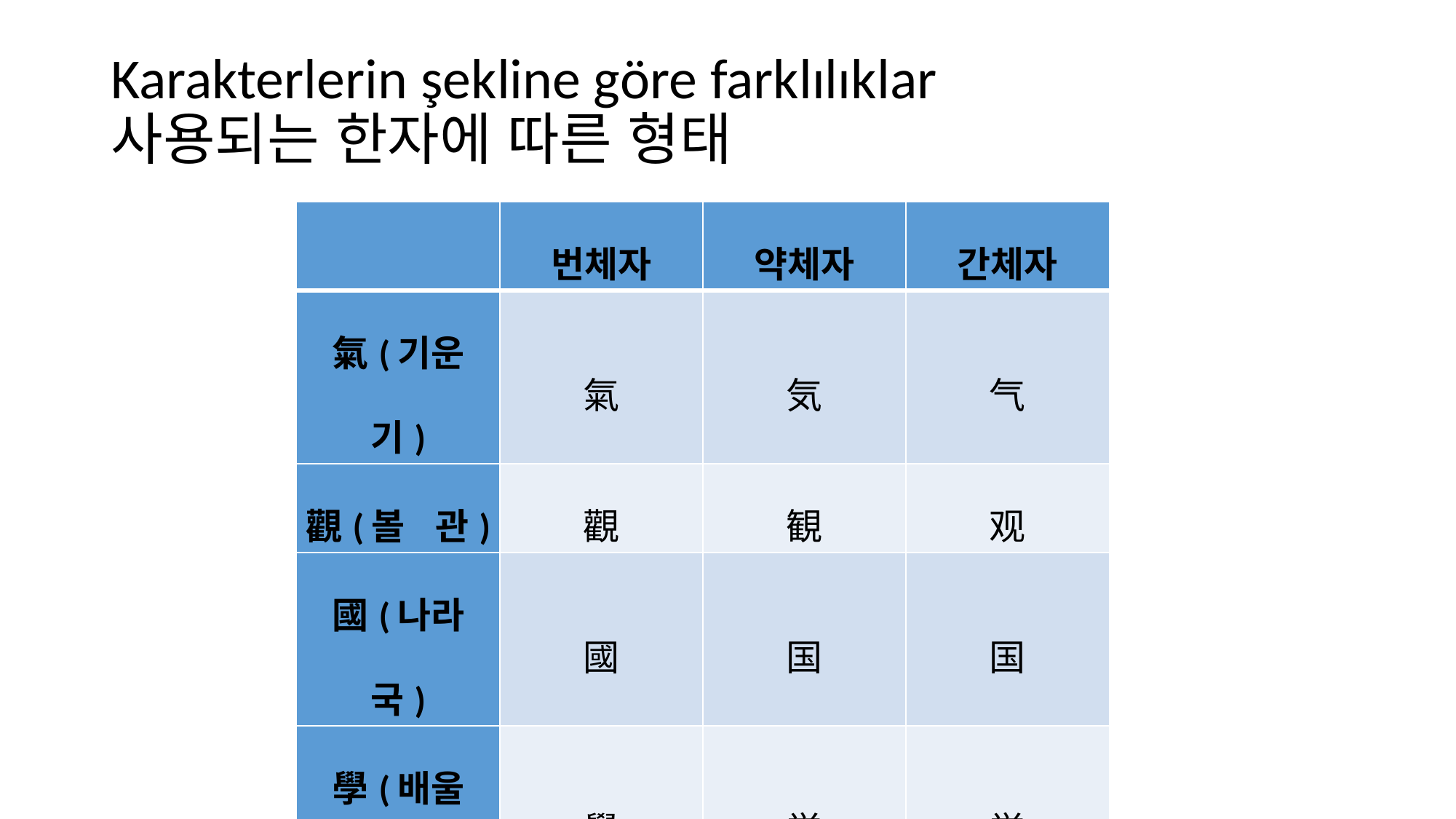

# Karakterlerin şekline göre farklılıklar 사용되는 한자에 따른 형태
|  | 번체자 | 약체자 | 간체자 |
| --- | --- | --- | --- |
| 氣(기운 기) | 氣 | 気 | 气 |
| 觀(볼 관) | 觀 | 観 | 观 |
| 國(나라 국) | 國 | 国 | 国 |
| 學(배울 학) | 學 | 学 | 学 |
| 衆(무리 중) | 衆 | 衆 | 众 |
| 飛(날 비) | 飛 | 飛 | 飞 |